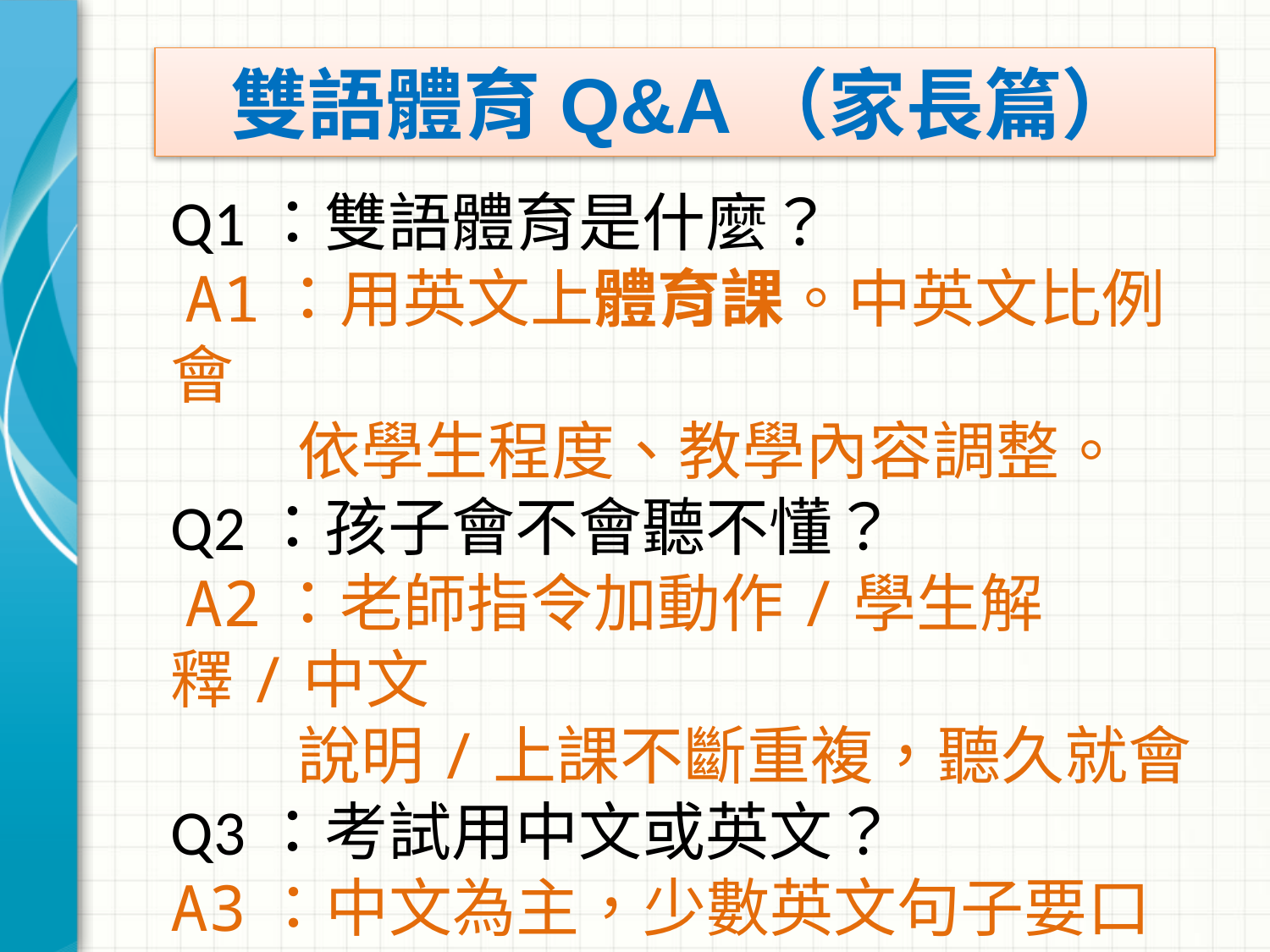

#
雙語體育Q&A（家長篇）
Q1：雙語體育是什麼？
 A1：用英文上體育課。中英文比例會
　　依學生程度、教學內容調整。
Q2：孩子會不會聽不懂？
 A2：老師指令加動作/學生解釋/中文
　　說明/上課不斷重複，聽久就會
Q3：考試用中文或英文？
A3：中文為主，少數英文句子要口說。
Q4：其他問題？